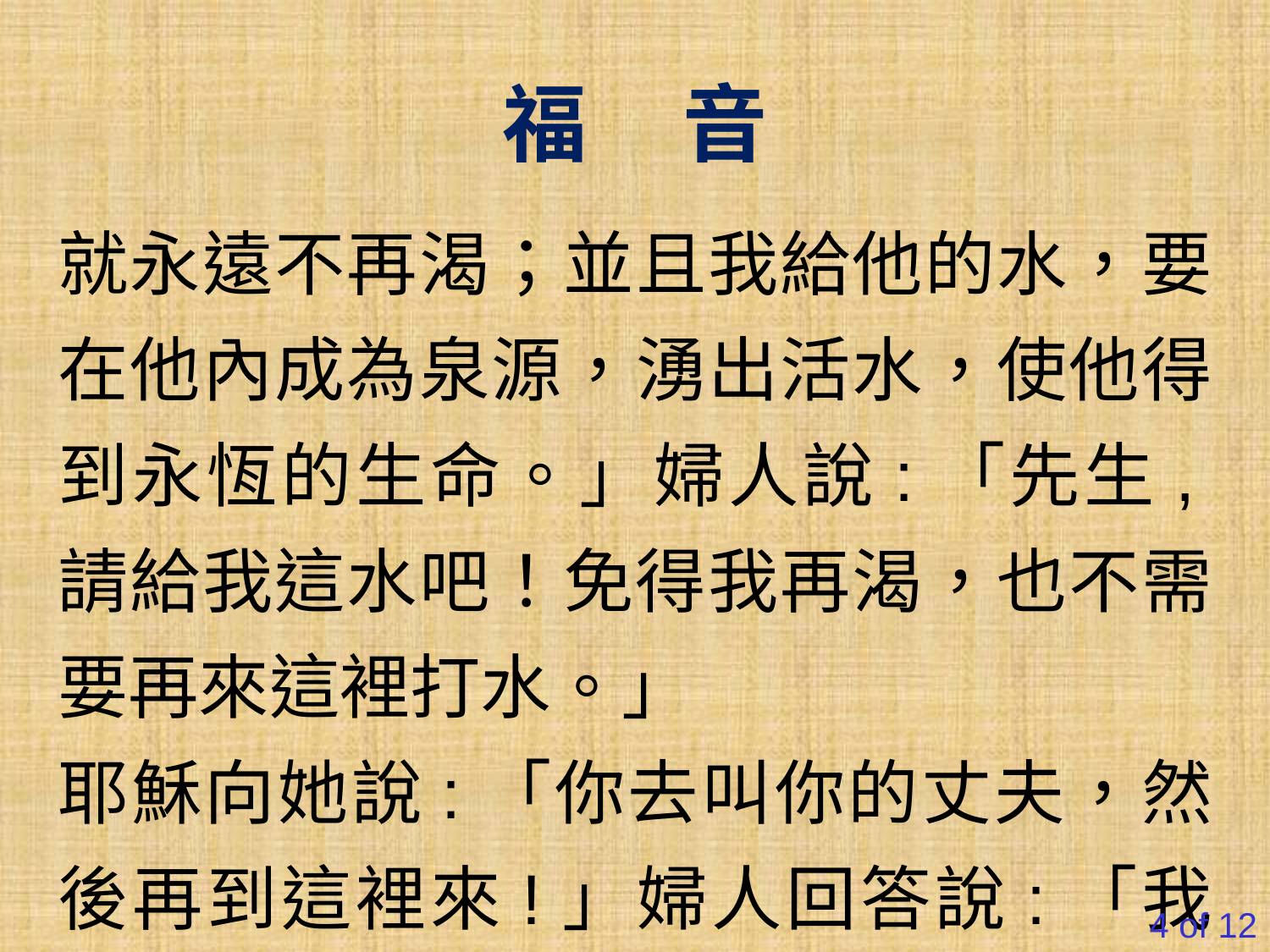

福     音

就永遠不再渴；並且我給他的水，要在他內成為泉源，湧出活水，使他得到永恆的生命。」婦人說:「先生,請給我這水吧！免得我再渴，也不需要再來這裡打水。」
耶穌向她說:「你去叫你的丈夫，然後再到這裡來!」婦人回答說:「我沒有
4 of 12